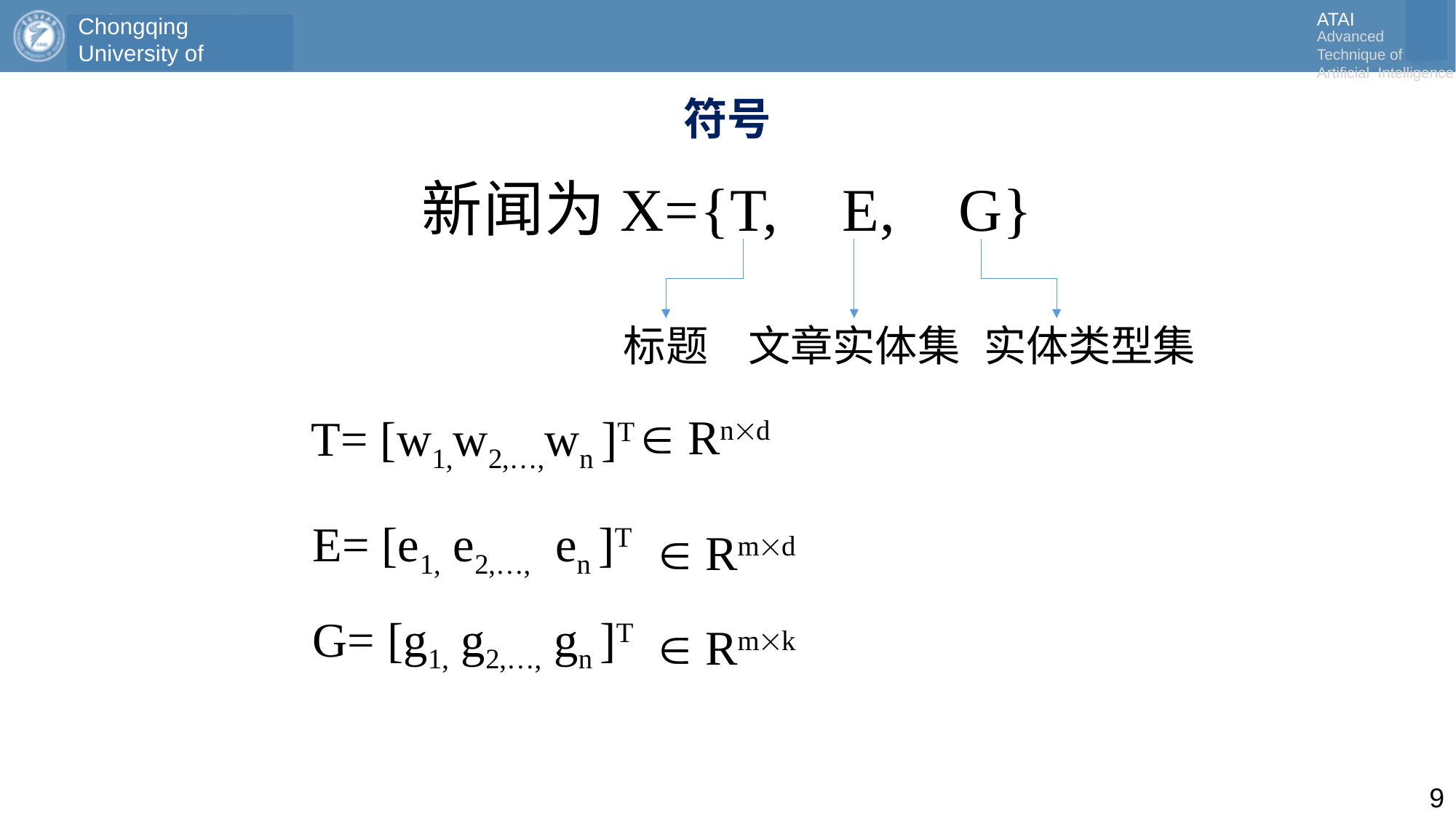

# 符号
新闻为X={T,    E,    G}

标题
实体类型集
文章实体集
∈ Rn×d
T= [w1,w2,…,wn ]T
E= [e1, e2,…,  en ]T
∈ Rm×d
G= [g1, g2,…, gn ]T
∈ Rm×k
9